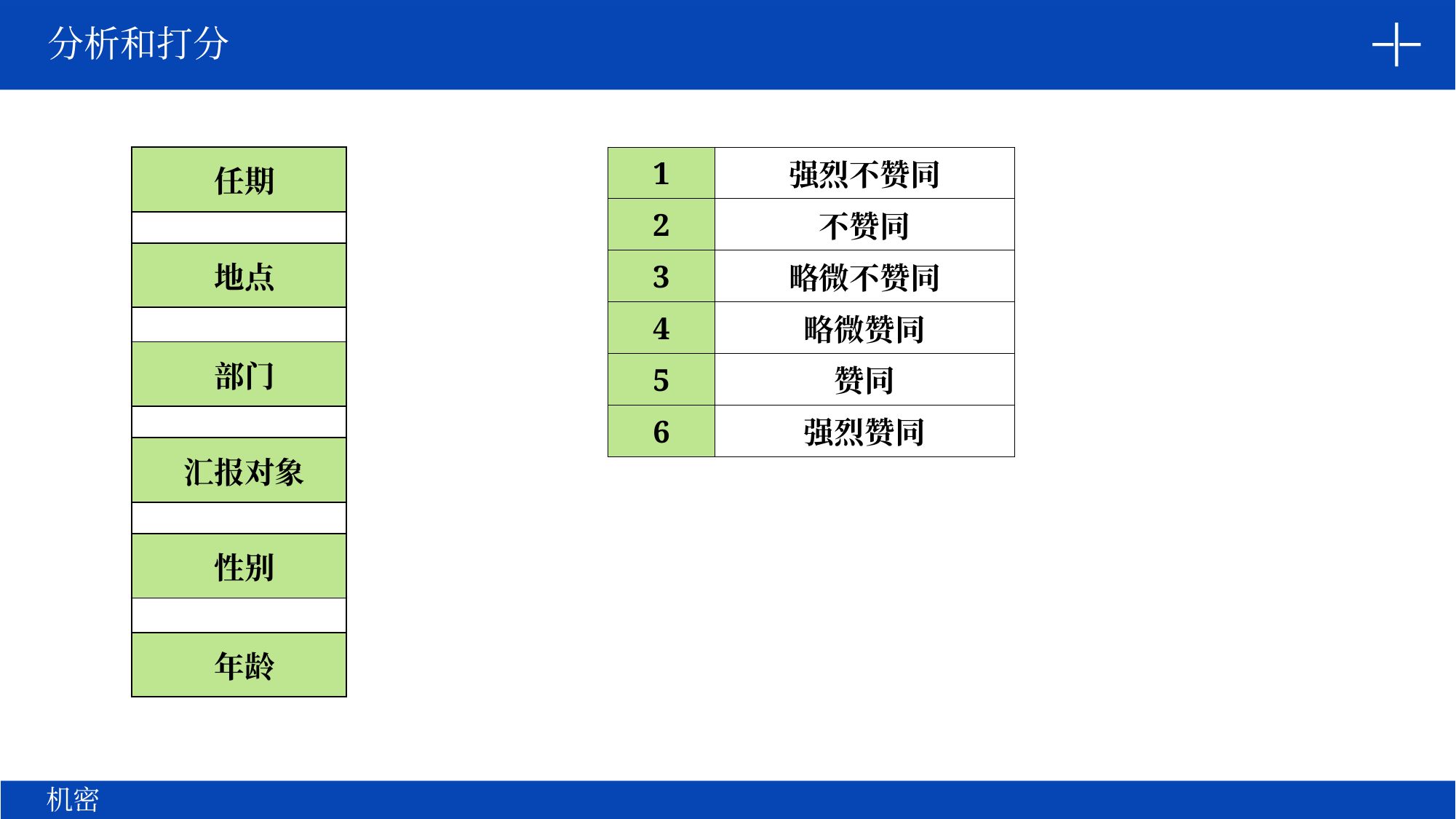

分析和打分
| 任期 |
| --- |
|  |
| 地点 |
|  |
| 部门 |
|  |
| 汇报对象 |
|  |
| 性别 |
|  |
| 年龄 |
| 1 | 强烈不赞同 |
| --- | --- |
| 2 | 不赞同 |
| 3 | 略微不赞同 |
| 4 | 略微赞同 |
| 5 | 赞同 |
| 6 | 强烈赞同 |